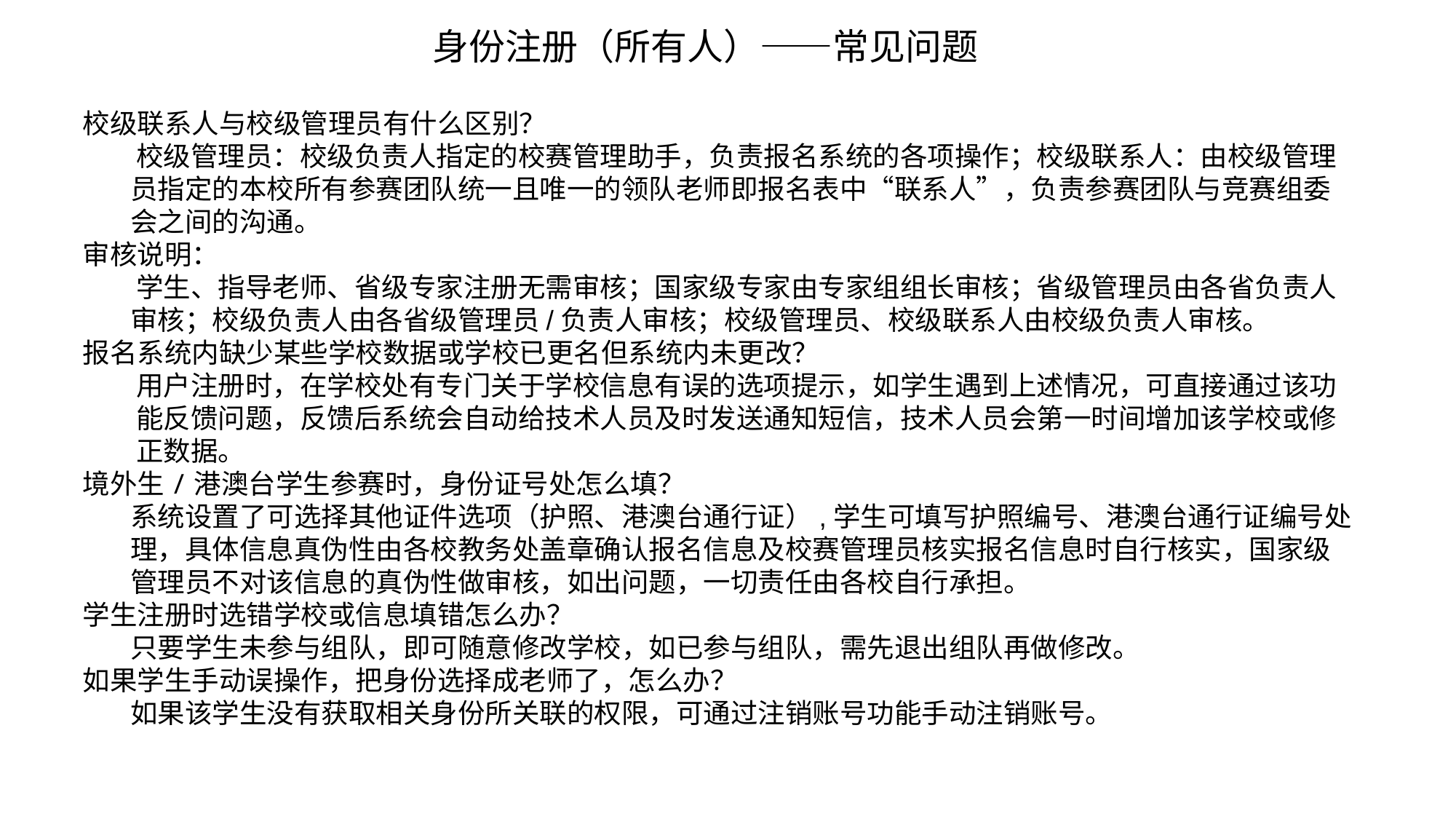

身份注册（所有人）——常见问题
校级联系人与校级管理员有什么区别？
 校级管理员：校级负责人指定的校赛管理助手，负责报名系统的各项操作；校级联系人：由校级管理员指定的本校所有参赛团队统一且唯一的领队老师即报名表中“联系人”，负责参赛团队与竞赛组委会之间的沟通。
审核说明：
 学生、指导老师、省级专家注册无需审核；国家级专家由专家组组长审核；省级管理员由各省负责人审核；校级负责人由各省级管理员/负责人审核；校级管理员、校级联系人由校级负责人审核。
报名系统内缺少某些学校数据或学校已更名但系统内未更改？
 用户注册时，在学校处有专门关于学校信息有误的选项提示，如学生遇到上述情况，可直接通过该功
 能反馈问题，反馈后系统会自动给技术人员及时发送通知短信，技术人员会第一时间增加该学校或修
 正数据。
境外生/港澳台学生参赛时，身份证号处怎么填？
系统设置了可选择其他证件选项（护照、港澳台通行证）,学生可填写护照编号、港澳台通行证编号处理，具体信息真伪性由各校教务处盖章确认报名信息及校赛管理员核实报名信息时自行核实，国家级管理员不对该信息的真伪性做审核，如出问题，一切责任由各校自行承担。
学生注册时选错学校或信息填错怎么办？
只要学生未参与组队，即可随意修改学校，如已参与组队，需先退出组队再做修改。
如果学生手动误操作，把身份选择成老师了，怎么办？
如果该学生没有获取相关身份所关联的权限，可通过注销账号功能手动注销账号。